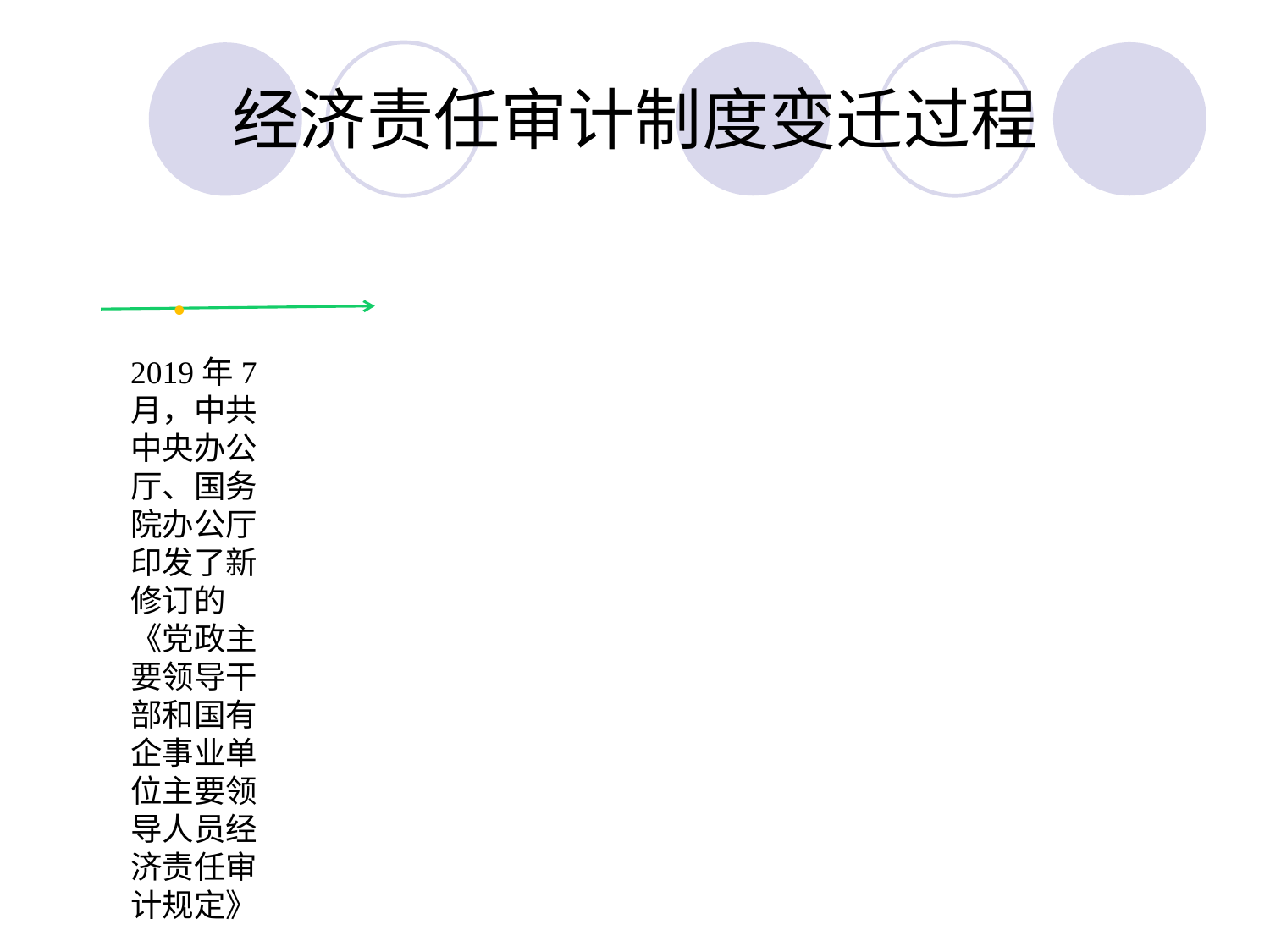

# 经济责任审计制度变迁过程
•
2019年7月，中共中央办公厅、国务院办公厅印发了新修订的《党政主要领导干部和国有企事业单位主要领导人员经济责任审计规定》